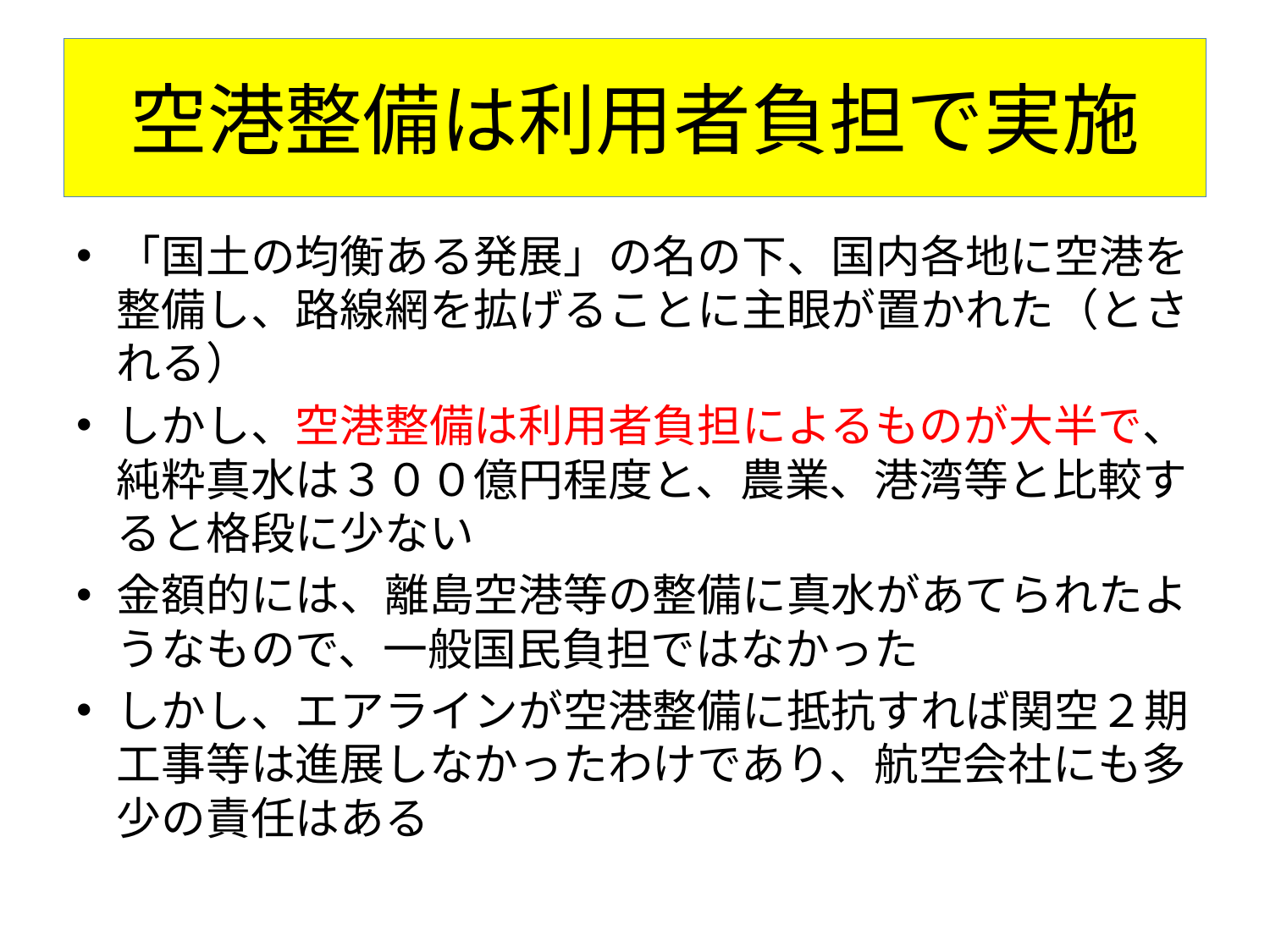

# 空港整備は利用者負担で実施
「国土の均衡ある発展」の名の下、国内各地に空港を整備し、路線網を拡げることに主眼が置かれた（とされる）
しかし、空港整備は利用者負担によるものが大半で、純粋真水は３００億円程度と、農業、港湾等と比較すると格段に少ない
金額的には、離島空港等の整備に真水があてられたようなもので、一般国民負担ではなかった
しかし、エアラインが空港整備に抵抗すれば関空２期工事等は進展しなかったわけであり、航空会社にも多少の責任はある